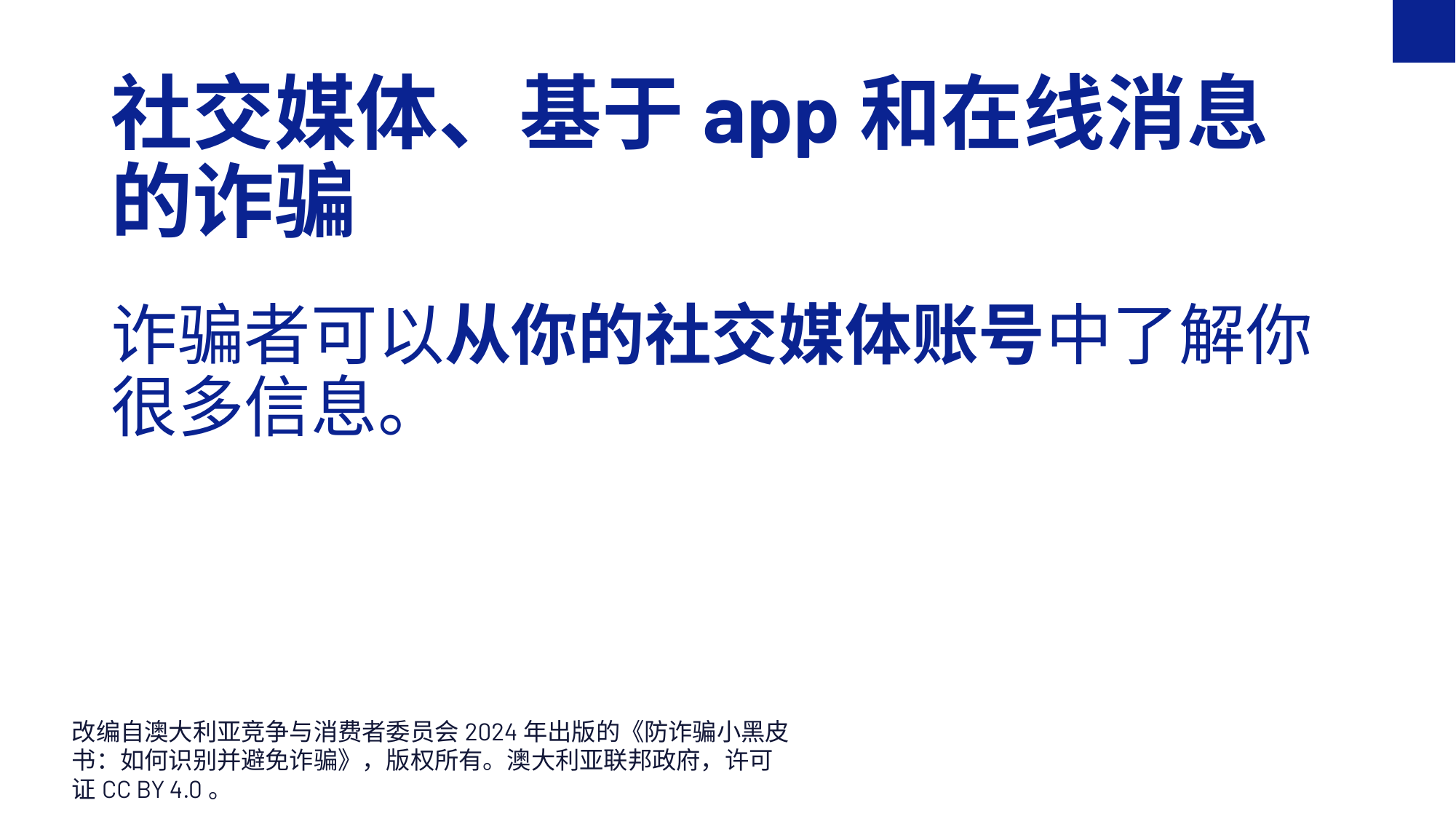

社交媒体、基于app和在线消息的诈骗
诈骗者可以从你的社交媒体账号中了解你很多信息。
改编自澳大利亚竞争与消费者委员会2024年出版的《防诈骗小黑皮书：如何识别并避免诈骗》，版权所有。澳大利亚联邦政府，许可证CC BY 4.0。